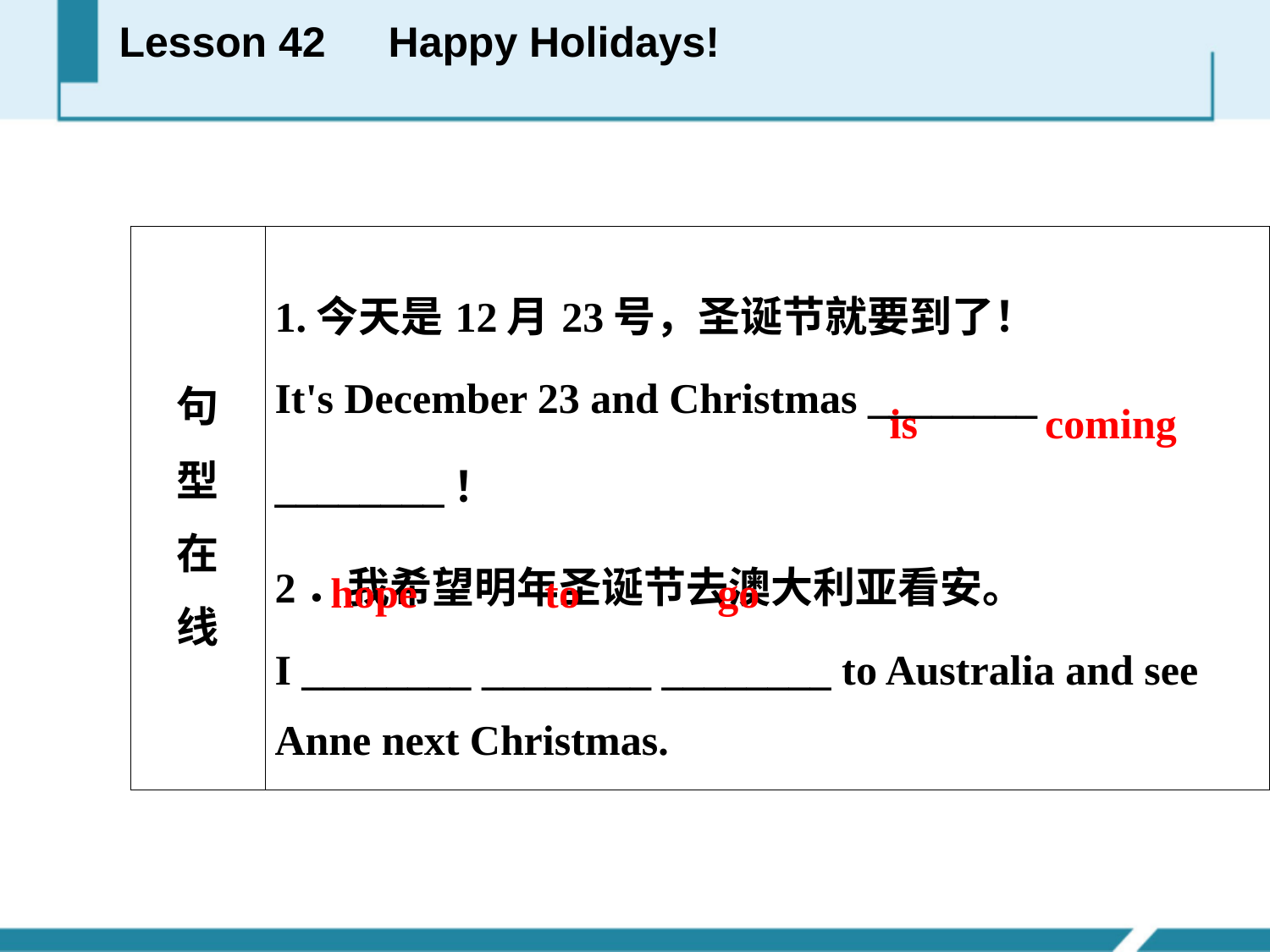

Lesson 42　Happy Holidays!
| 句 型 在 线 | 1.今天是12月23号，圣诞节就要到了！ It's December 23 and Christmas \_\_\_\_\_\_\_\_ \_\_\_\_\_\_\_\_！ 2．我希望明年圣诞节去澳大利亚看安。 I \_\_\_\_\_\_\_\_ \_\_\_\_\_\_\_\_ \_\_\_\_\_\_\_\_ to Australia and see Anne next Christmas. |
| --- | --- |
is            coming

hope            to             go